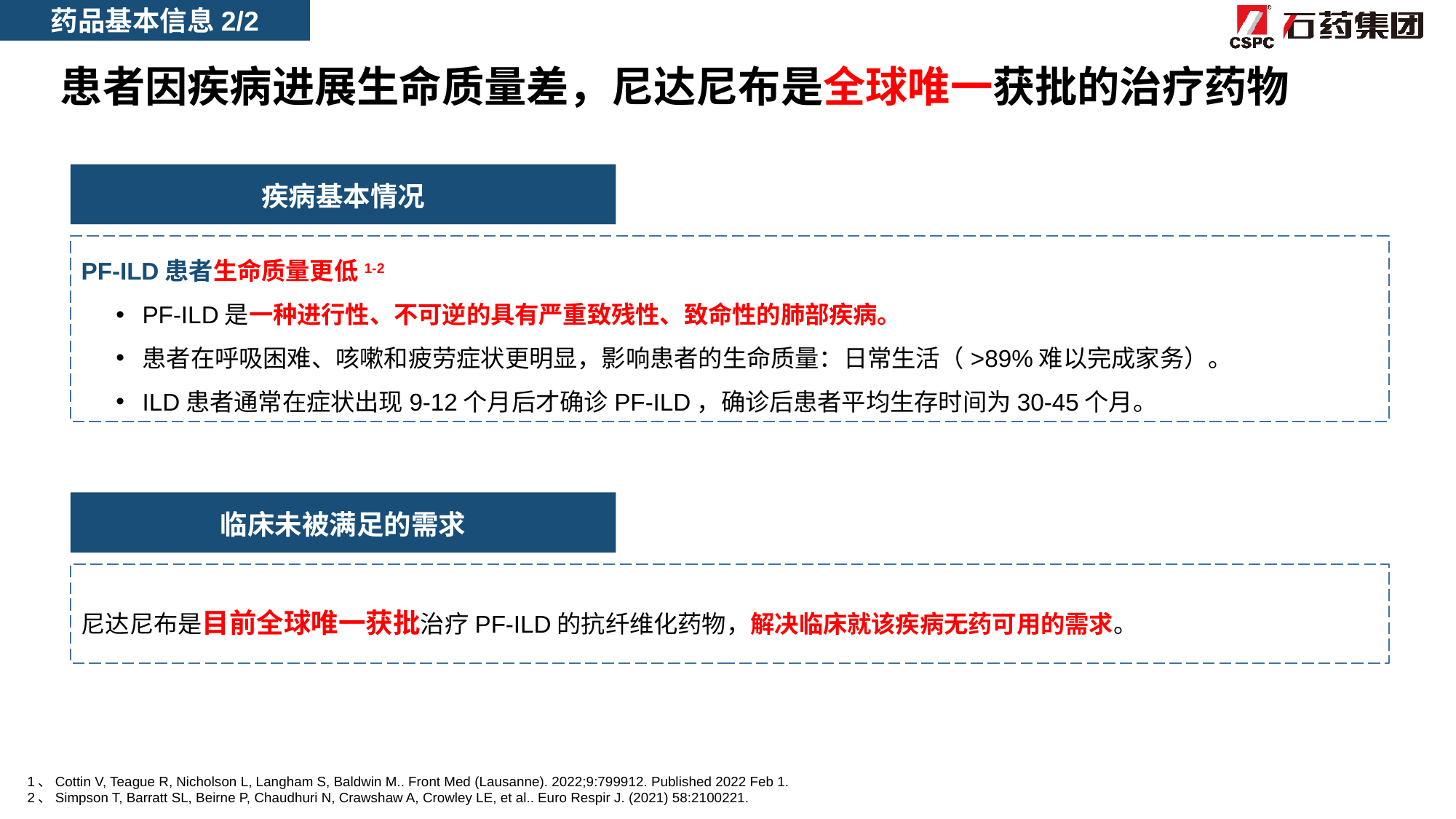

药品基本信息2/2
患者因疾病进展生命质量差，尼达尼布是全球唯一获批的治疗药物
疾病基本情况
PF-ILD患者生命质量更低1-2
PF-ILD是一种进行性、不可逆的具有严重致残性、致命性的肺部疾病。
患者在呼吸困难、咳嗽和疲劳症状更明显，影响患者的生命质量：日常生活（>89%难以完成家务）。
ILD患者通常在症状出现9-12个月后才确诊PF-ILD，确诊后患者平均生存时间为30-45个月。

临床未被满足的需求
尼达尼布是目前全球唯一获批治疗PF-ILD的抗纤维化药物，解决临床就该疾病无药可用的需求。
1、Cottin V, Teague R, Nicholson L, Langham S, Baldwin M.. Front Med (Lausanne). 2022;9:799912. Published 2022 Feb 1.
2、Simpson T, Barratt SL, Beirne P, Chaudhuri N, Crawshaw A, Crowley LE, et al.. Euro Respir J. (2021) 58:2100221.